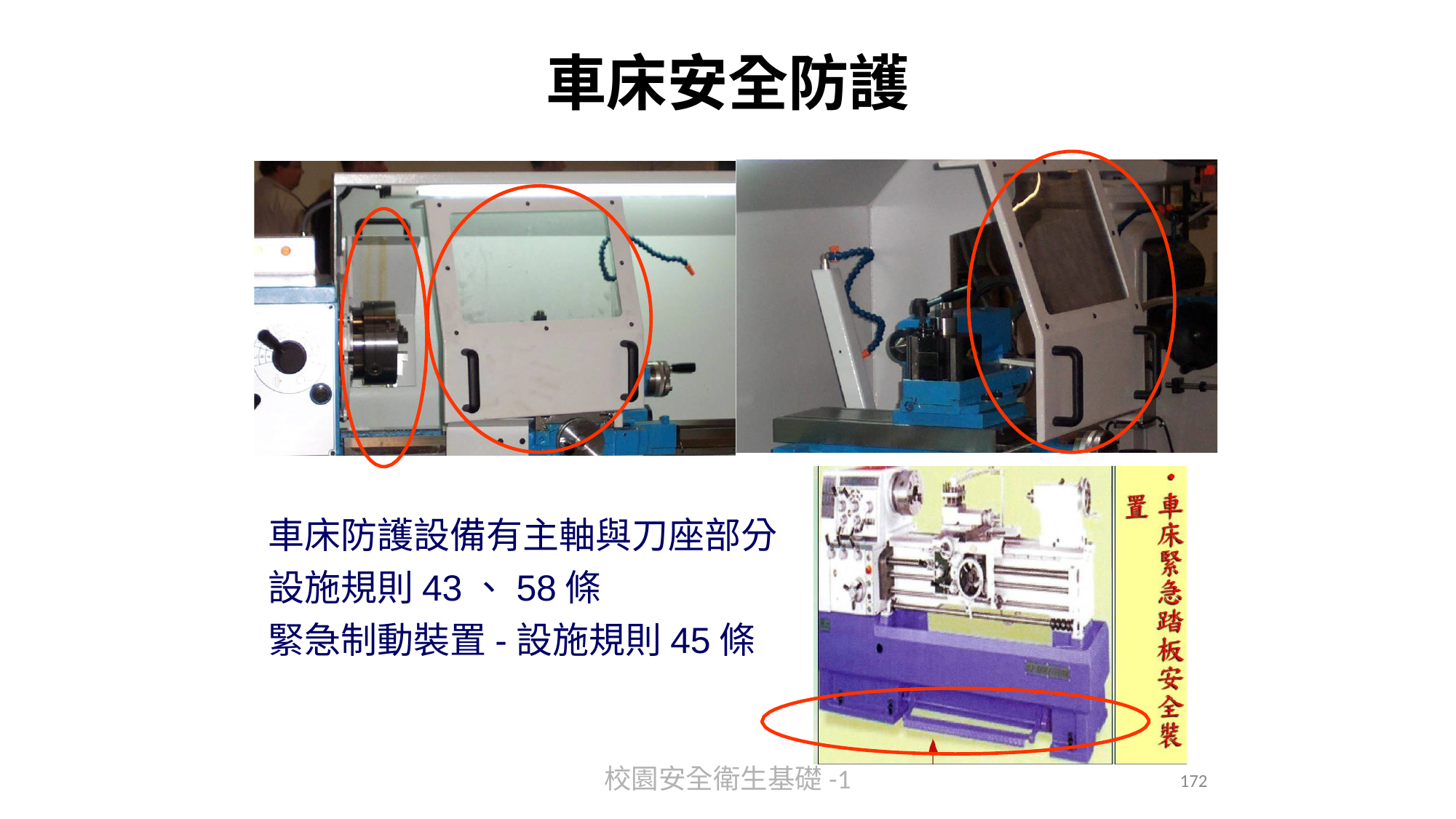

# 車床安全防護

車床防護設備有主軸與刀座部分 設施規則43、58條
緊急制動裝置-設施規則45條

校園安全衛生基礎-1
177
172